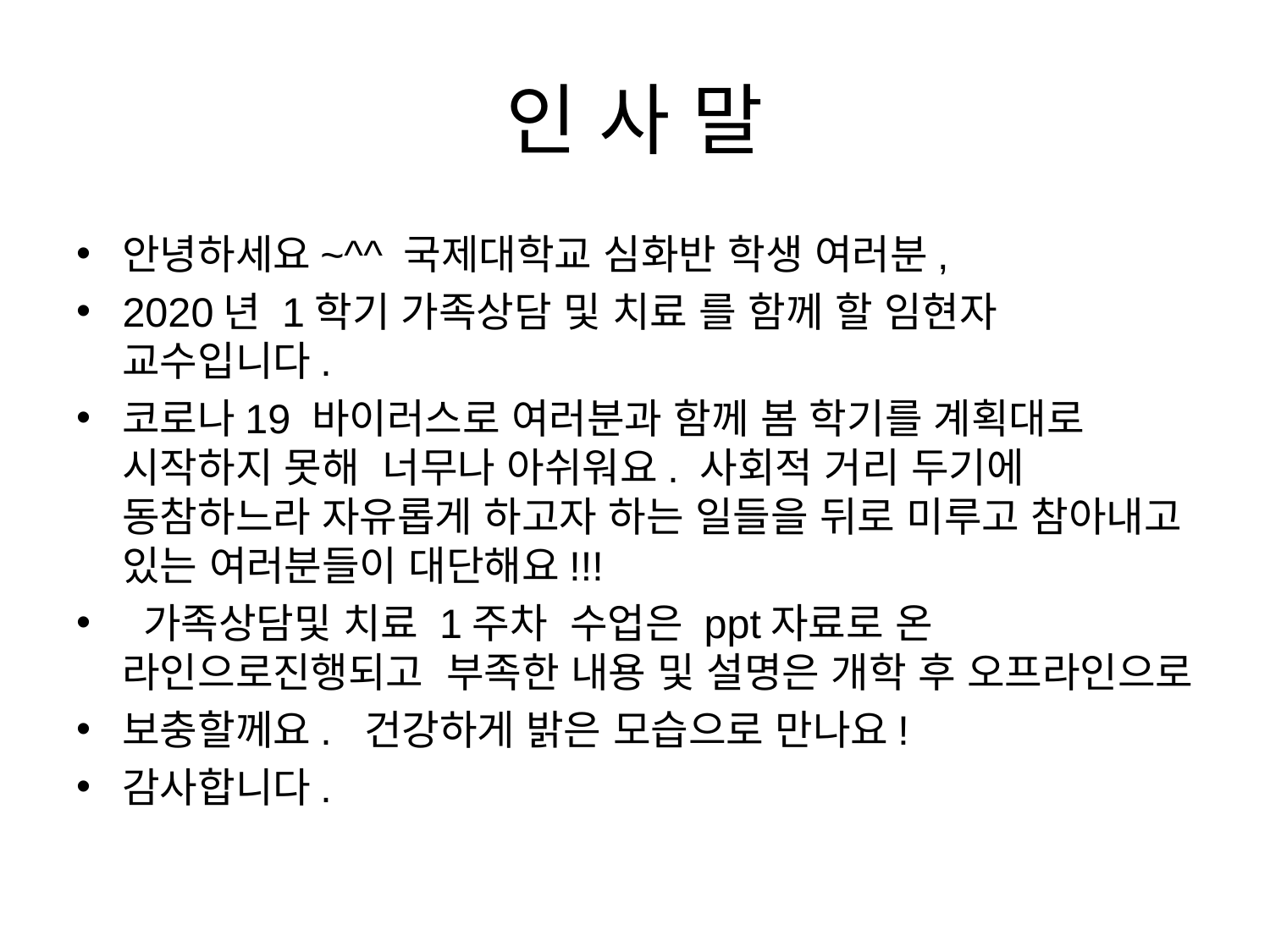

# 인 사 말
안녕하세요~^^ 국제대학교 심화반 학생 여러분,
2020년 1학기 가족상담 및 치료 를 함께 할 임현자 교수입니다.
코로나19 바이러스로 여러분과 함께 봄 학기를 계획대로 시작하지 못해  너무나 아쉬워요. 사회적 거리 두기에 동참하느라 자유롭게 하고자 하는 일들을 뒤로 미루고 참아내고 있는 여러분들이 대단해요!!!
 가족상담및 치료 1주차  수업은 ppt자료로 온 라인으로진행되고  부족한 내용 및 설명은 개학 후 오프라인으로
보충할께요.  건강하게 밝은 모습으로 만나요!
감사합니다.